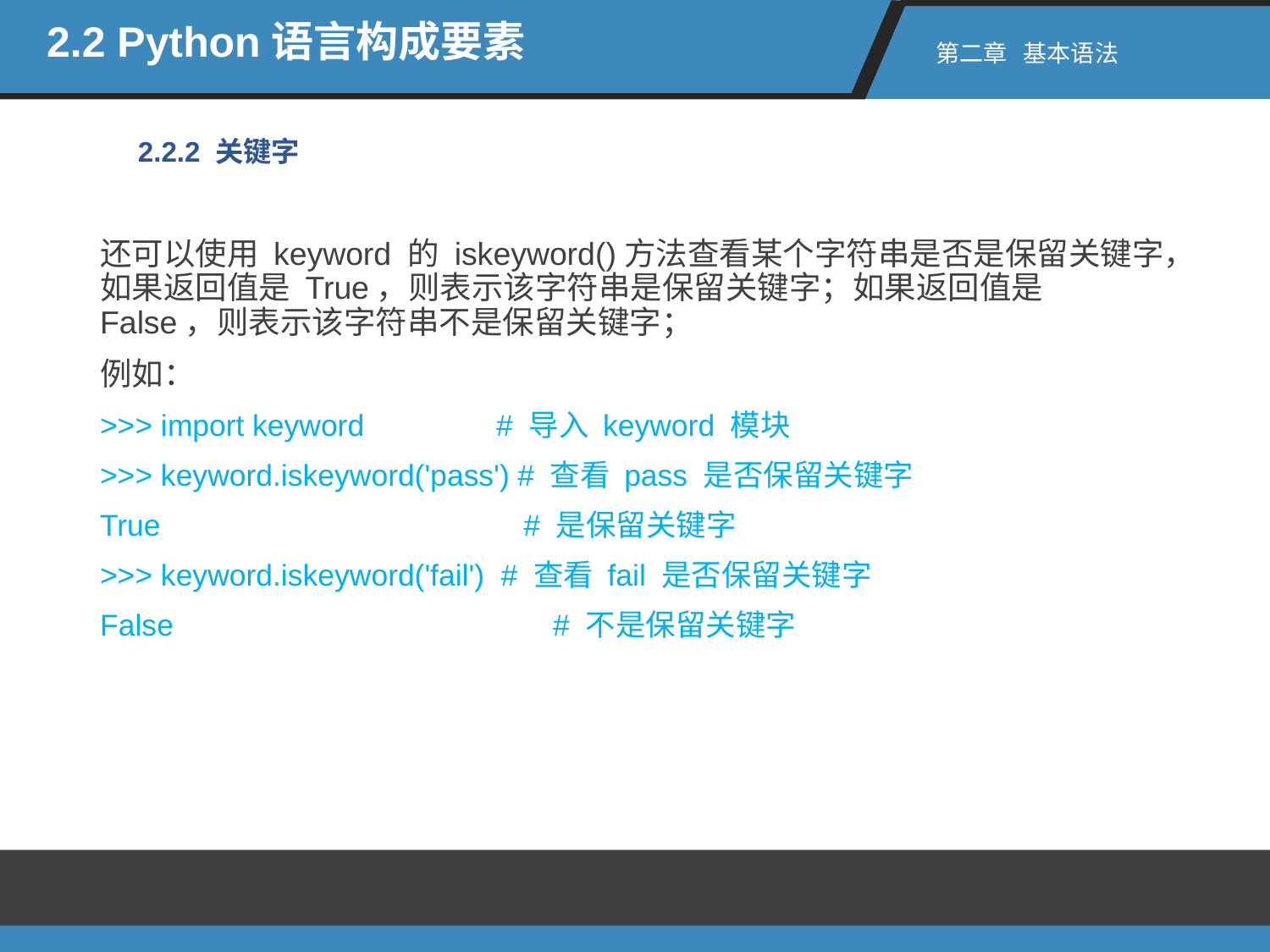

2.2 Python语言构成要素

第二章   基本语法
2.2.2 关键字
还可以使用 keyword 的 iskeyword()方法查看某个字符串是否是保留关键字，如果返回值是 True，则表示该字符串是保留关键字；如果返回值是 False，则表示该字符串不是保留关键字；
例如：
>>> import keyword                # 导入 keyword 模块
>>> keyword.iskeyword('pass') # 查看 pass 是否保留关键字
True                                            # 是保留关键字
>>> keyword.iskeyword('fail')  # 查看 fail 是否保留关键字
False                                              # 不是保留关键字